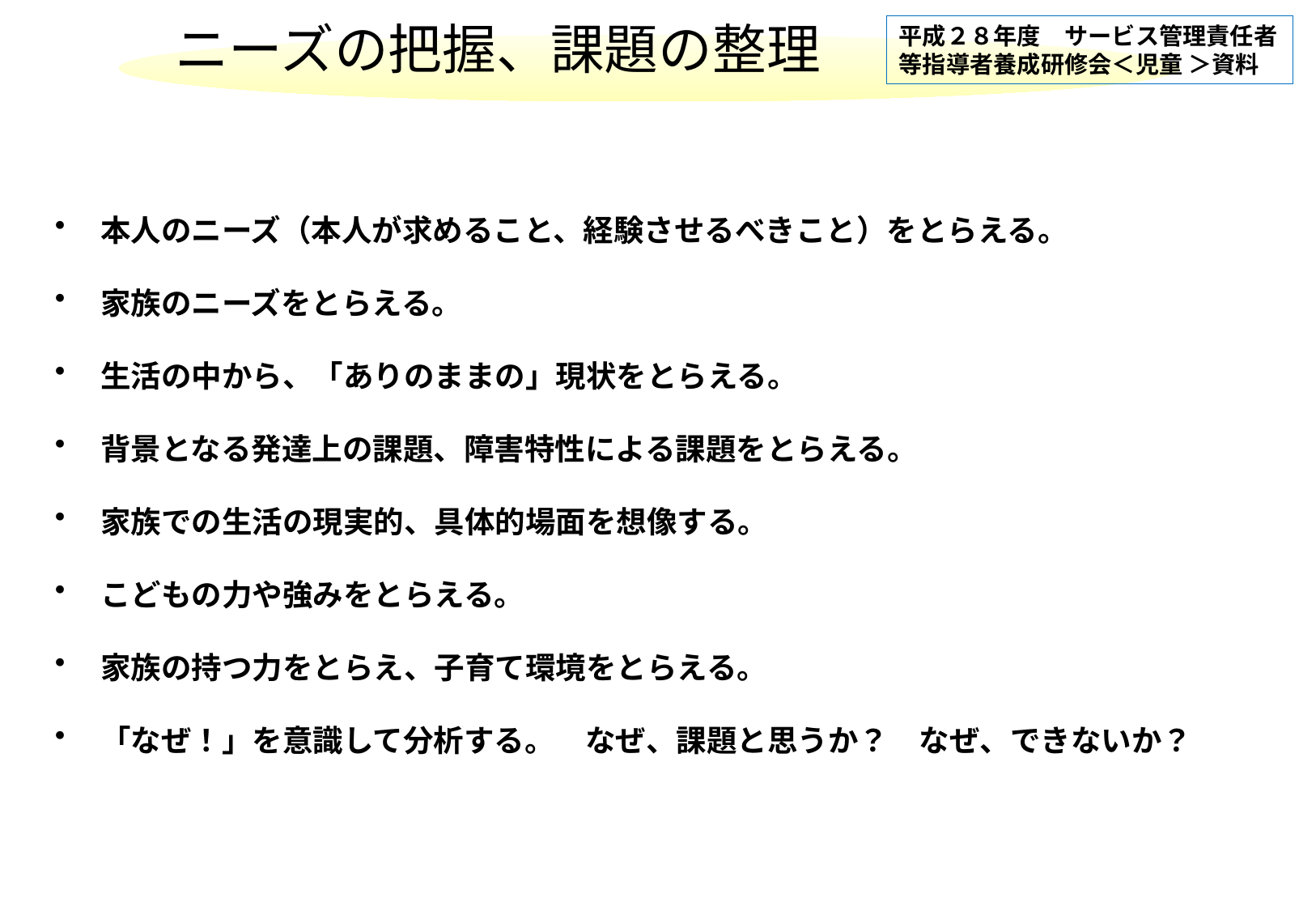

ニーズの把握、課題の整理
平成２８年度　サービス管理責任者等指導者養成研修会＜児童 ＞資料

本人のニーズ（本人が求めること、経験させるべきこと）をとらえる。
家族のニーズをとらえる。
生活の中から、「ありのままの」現状をとらえる。
背景となる発達上の課題、障害特性による課題をとらえる。
家族での生活の現実的、具体的場面を想像する。
こどもの力や強みをとらえる。
家族の持つ力をとらえ、子育て環境をとらえる。
「なぜ！」を意識して分析する。　なぜ、課題と思うか？　なぜ、できないか？